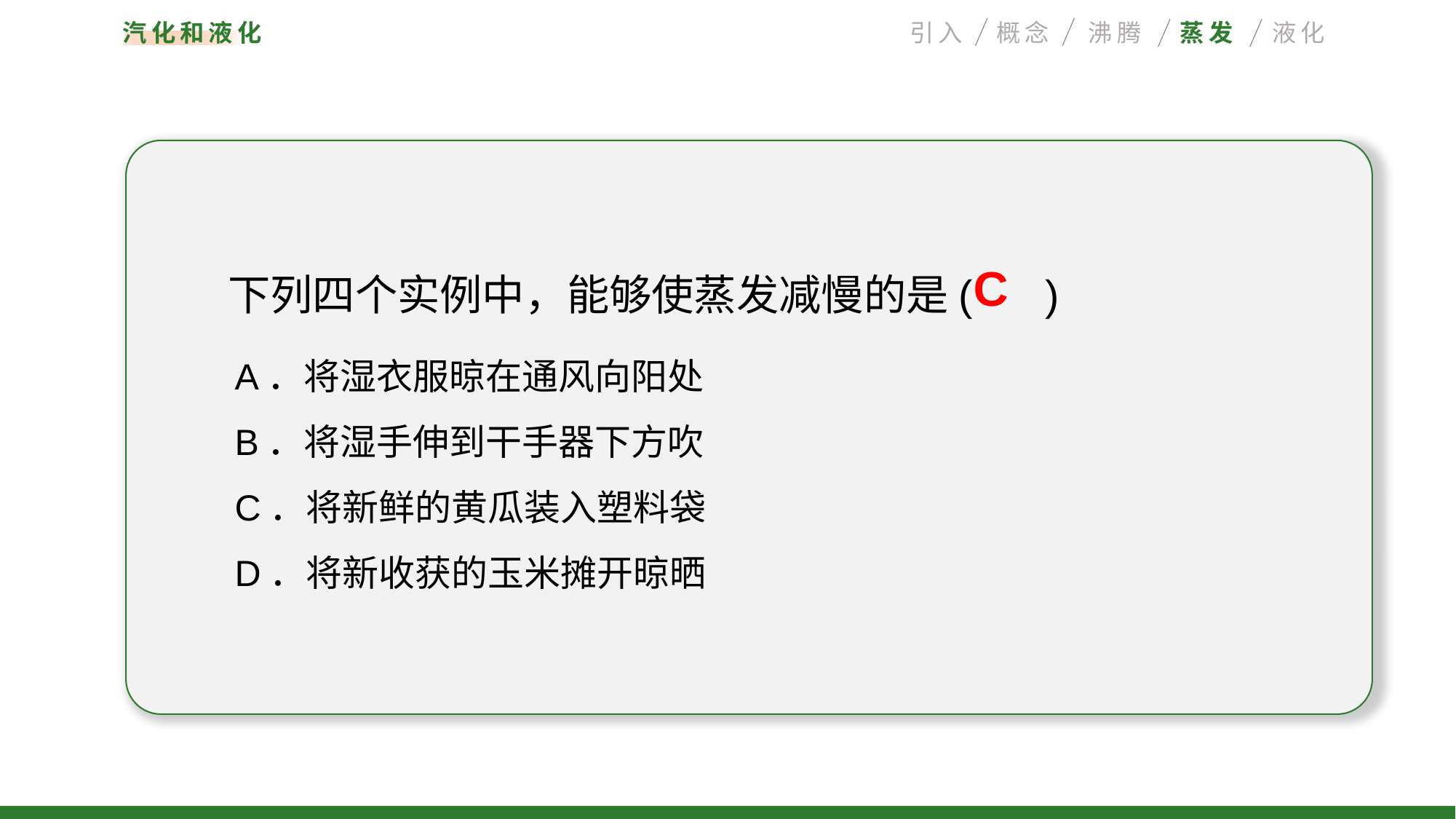

汽化和液化
引入
概念
沸腾
蒸发
液化

下列四个实例中，能够使蒸发减慢的是(　 )
C
A．将湿衣服晾在通风向阳处
B．将湿手伸到干手器下方吹
C．将新鲜的黄瓜装入塑料袋
D．将新收获的玉米摊开晾晒